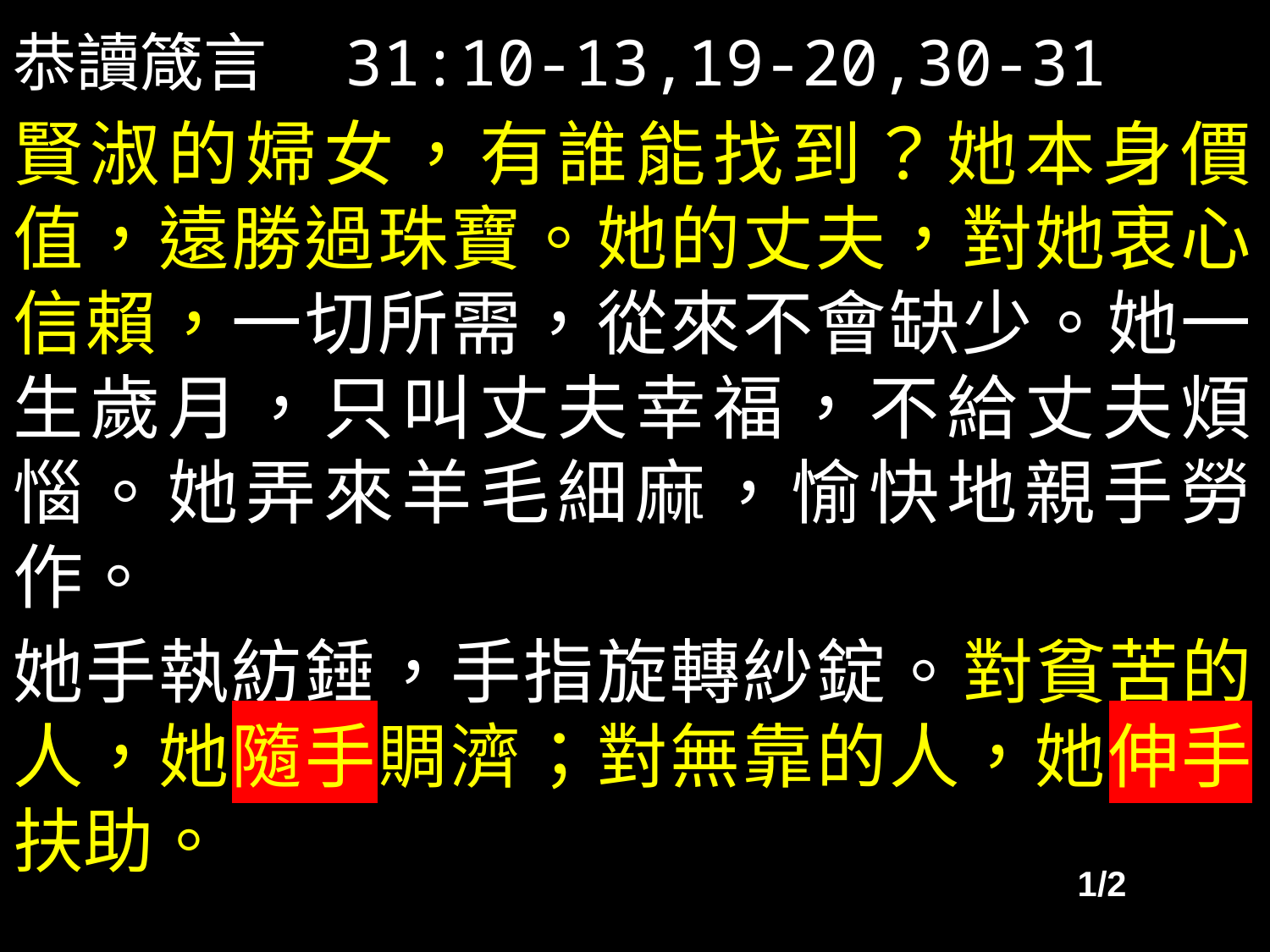

恭讀箴言　31:10-13,19-20,30-31
賢淑的婦女，有誰能找到？她本身價值，遠勝過珠寶。她的丈夫，對她衷心信賴，一切所需，從來不會缺少。她一生歲月，只叫丈夫幸福，不給丈夫煩惱。她弄來羊毛細麻，愉快地親手勞作。
她手執紡錘，手指旋轉紗錠。對貧苦的人，她隨手賙濟；對無靠的人，她伸手扶助。
1/2